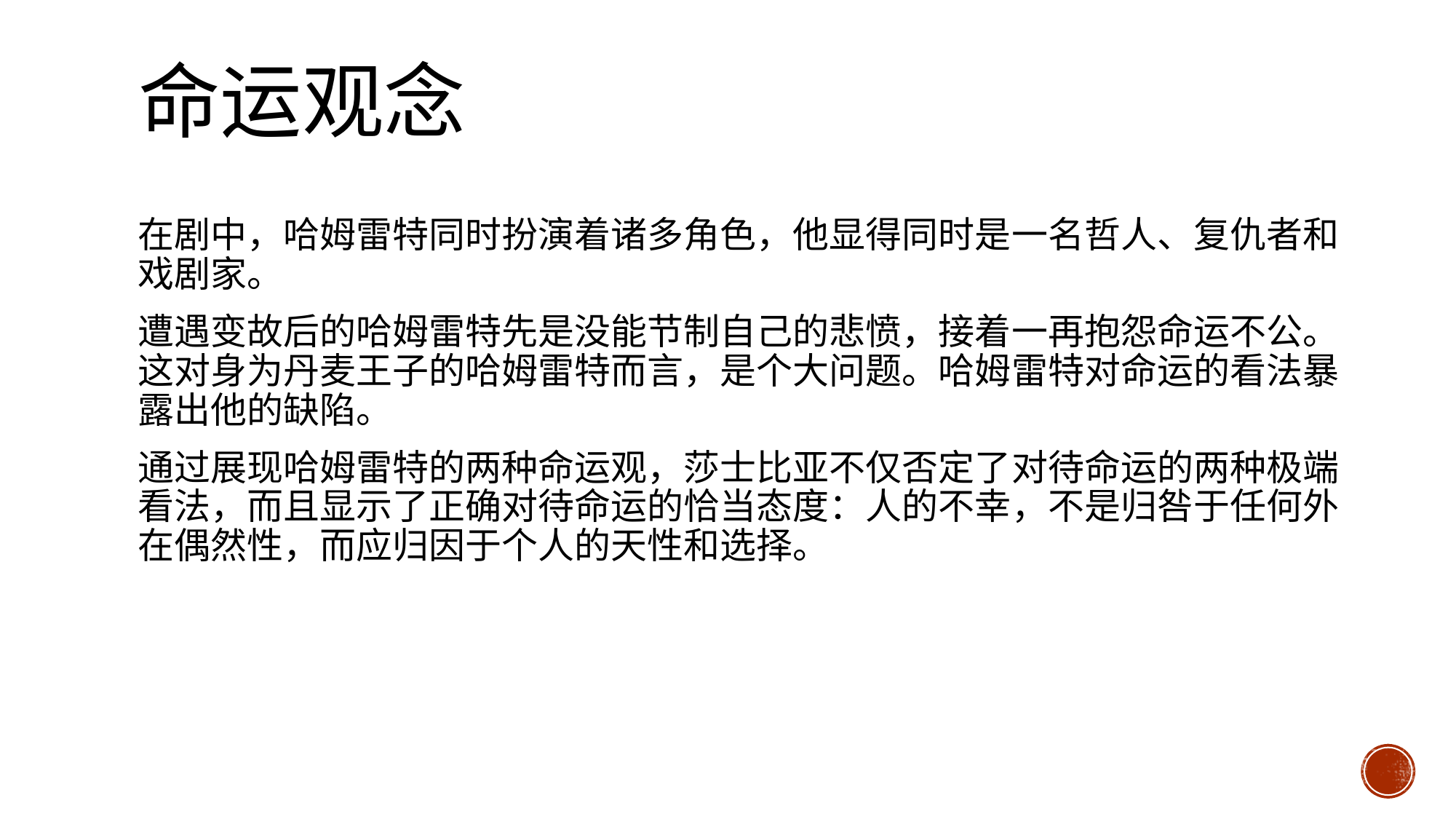

# 命运观念
在剧中，哈姆雷特同时扮演着诸多角色，他显得同时是一名哲人、复仇者和戏剧家。
遭遇变故后的哈姆雷特先是没能节制自己的悲愤，接着一再抱怨命运不公。这对身为丹麦王子的哈姆雷特而言，是个大问题。哈姆雷特对命运的看法暴露出他的缺陷。
通过展现哈姆雷特的两种命运观，莎士比亚不仅否定了对待命运的两种极端看法，而且显示了正确对待命运的恰当态度：人的不幸，不是归咎于任何外在偶然性，而应归因于个人的天性和选择。